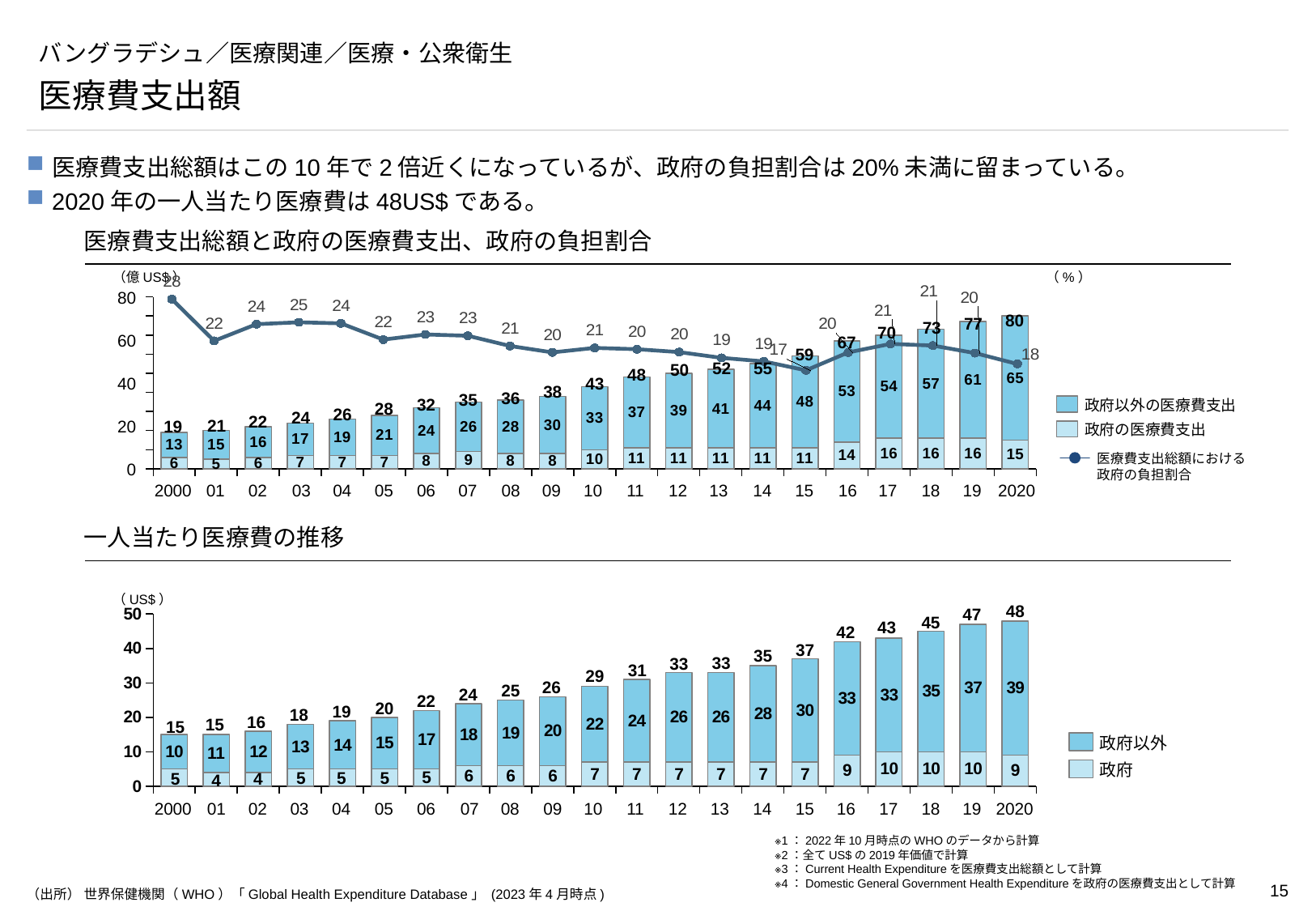

# バングラデシュ／医療関連／医療・公衆衛生
医療費支出額
医療費支出総額はこの10年で2倍近くになっているが、政府の負担割合は20%未満に留まっている。
2020年の一人当たり医療費は48US$である。
医療費支出総額と政府の医療費支出、政府の負担割合
（億US$）
（%）

### Chart

| Category |  |
|---|---|

### Chart

| Category |  |  |
|---|---|---|
80
80
77
73
70
60
67
59
52
55
50
48
40
43
38
36
35
32
政府以外の医療費支出

28
26
24
22
21
20
19
政府の医療費支出

医療費支出総額における
政府の負担割合

0
2000
01
02
03
04
05
06
07
08
09
10
11
12
13
14
15
16
17
18
19
2020
一人当たり医療費の推移
（US$）
48

### Chart

| Category |  |  |
|---|---|---|
47
45
43
42
37
35
33
33
31
29
26
25
24
22
20
19
18
16
15
15
政府以外

政府

5
5
5
5
4
4
2000
01
02
03
04
05
06
07
08
09
10
11
12
13
14
15
16
17
18
19
2020
※1：2022年10月時点のWHOのデータから計算
※2：全てUS$の2019年価値で計算
※3：Current Health Expenditureを医療費支出総額として計算
※4：Domestic General Government Health Expenditureを政府の医療費支出として計算
（出所） 世界保健機関（WHO）「Global Health Expenditure Database」 (2023年4月時点)